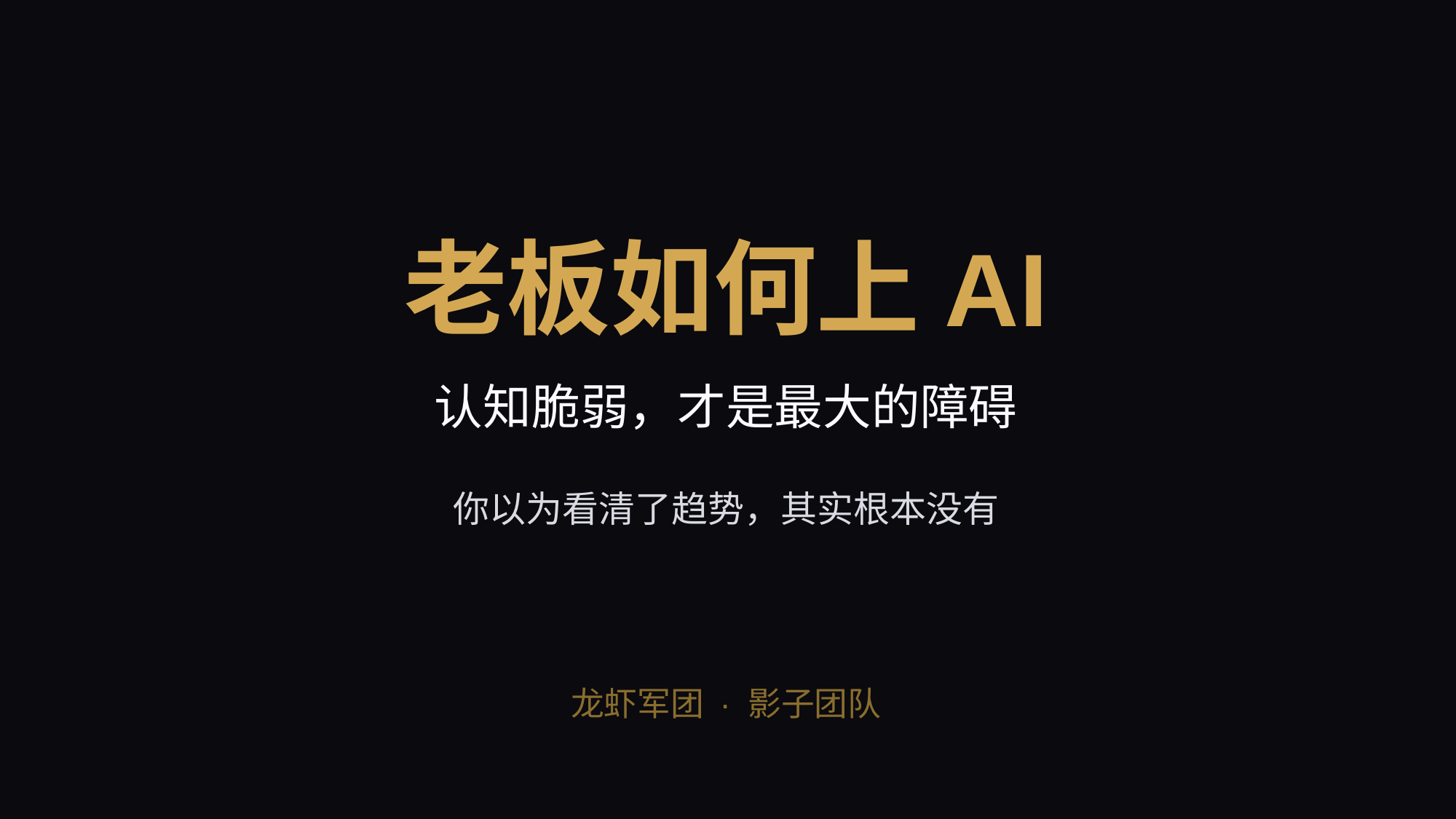

老板如何上AI
认知脆弱，才是最大的障碍
你以为看清了趋势，其实根本没有
龙虾军团 · 影子团队